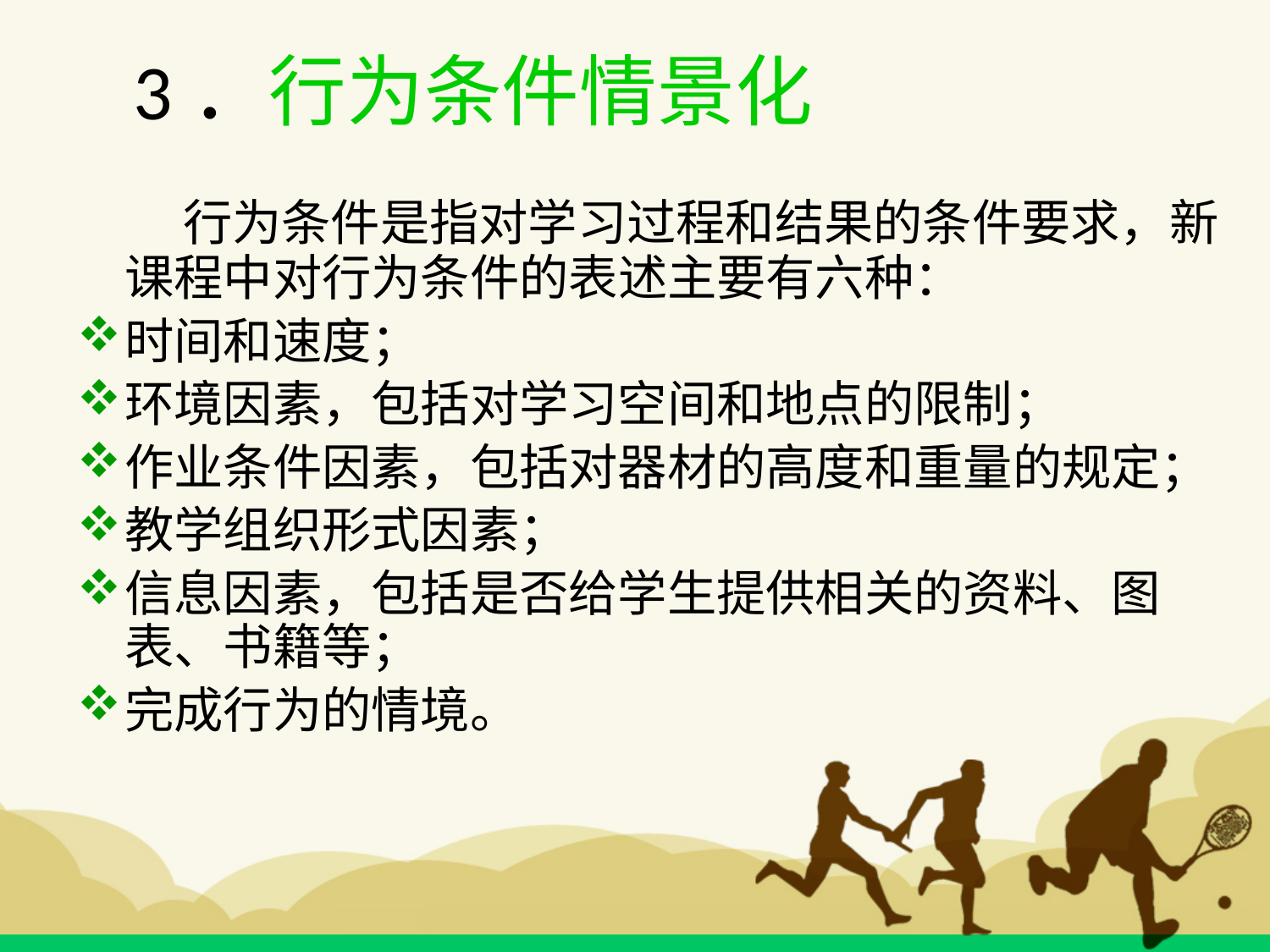

# 3．行为条件情景化
　　行为条件是指对学习过程和结果的条件要求，新课程中对行为条件的表述主要有六种：
时间和速度；
环境因素，包括对学习空间和地点的限制；
作业条件因素，包括对器材的高度和重量的规定；
教学组织形式因素；
信息因素，包括是否给学生提供相关的资料、图表、书籍等；
完成行为的情境。